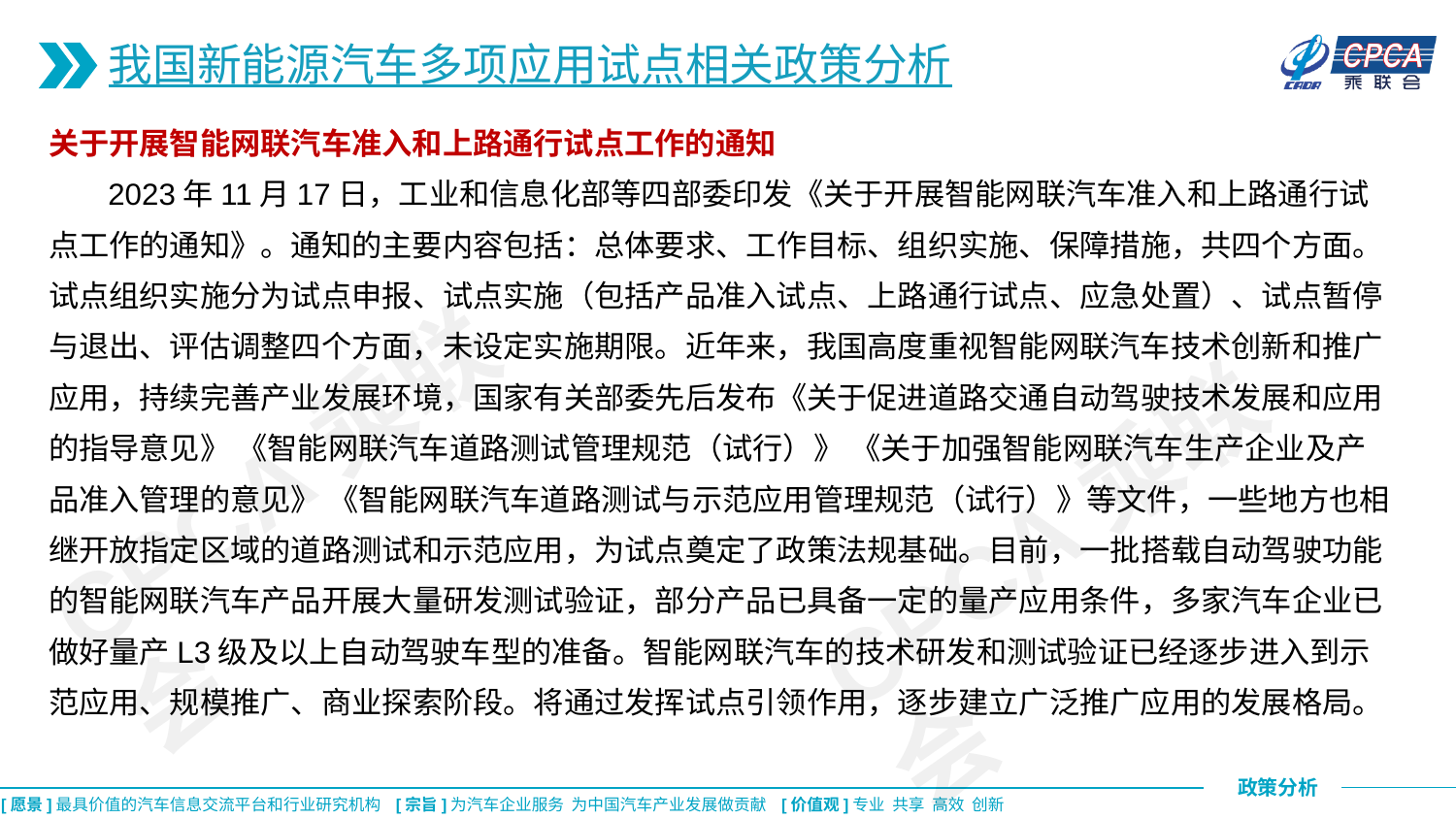

我国新能源汽车多项应用试点相关政策分析
关于开展智能网联汽车准入和上路通行试点工作的通知
       2023年11月17日，工业和信息化部等四部委印发《关于开展智能网联汽车准入和上路通行试点工作的通知》。通知的主要内容包括：总体要求、工作目标、组织实施、保障措施，共四个方面。试点组织实施分为试点申报、试点实施（包括产品准入试点、上路通行试点、应急处置）、试点暂停与退出、评估调整四个方面，未设定实施期限。近年来，我国高度重视智能网联汽车技术创新和推广应用，持续完善产业发展环境，国家有关部委先后发布《关于促进道路交通自动驾驶技术发展和应用的指导意见》 《智能网联汽车道路测试管理规范（试行）》 《关于加强智能网联汽车生产企业及产品准入管理的意见》 《智能网联汽车道路测试与示范应用管理规范（试行）》等文件，一些地方也相继开放指定区域的道路测试和示范应用，为试点奠定了政策法规基础。目前，一批搭载自动驾驶功能的智能网联汽车产品开展大量研发测试验证，部分产品已具备一定的量产应用条件，多家汽车企业已做好量产L3级及以上自动驾驶车型的准备。智能网联汽车的技术研发和测试验证已经逐步进入到示范应用、规模推广、商业探索阶段。将通过发挥试点引领作用，逐步建立广泛推广应用的发展格局。
CPCA乘联会
CPCA乘联会